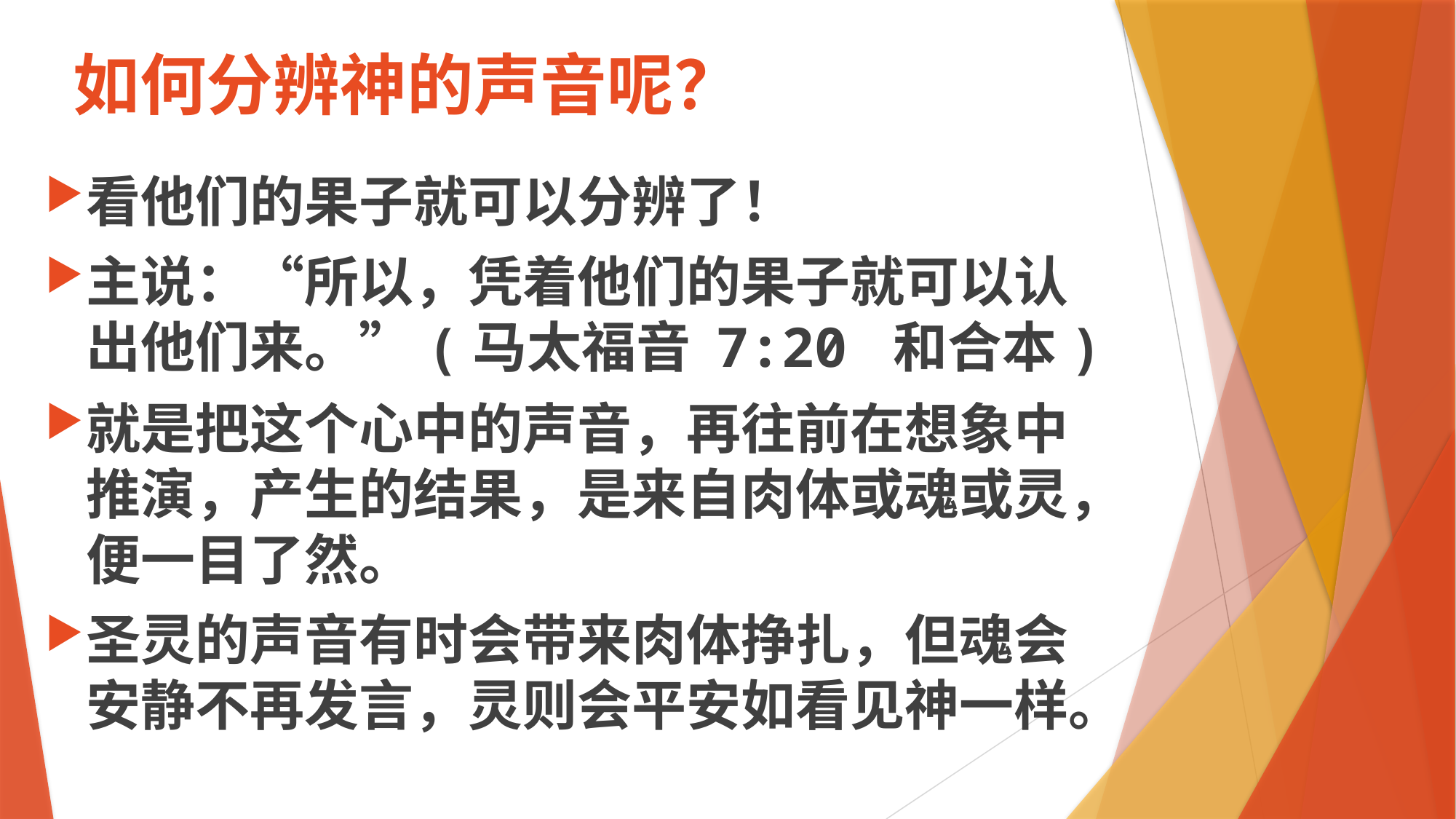

# 如何分辨神的声音呢？
看他们的果子就可以分辨了！
主说：“所以，凭着他们的果子就可以认出他们来。”(马太福音 7:20 和合本)
就是把这个心中的声音，再往前在想象中推演，产生的结果，是来自肉体或魂或灵，便一目了然。
圣灵的声音有时会带来肉体挣扎，但魂会安静不再发言，灵则会平安如看见神一样。